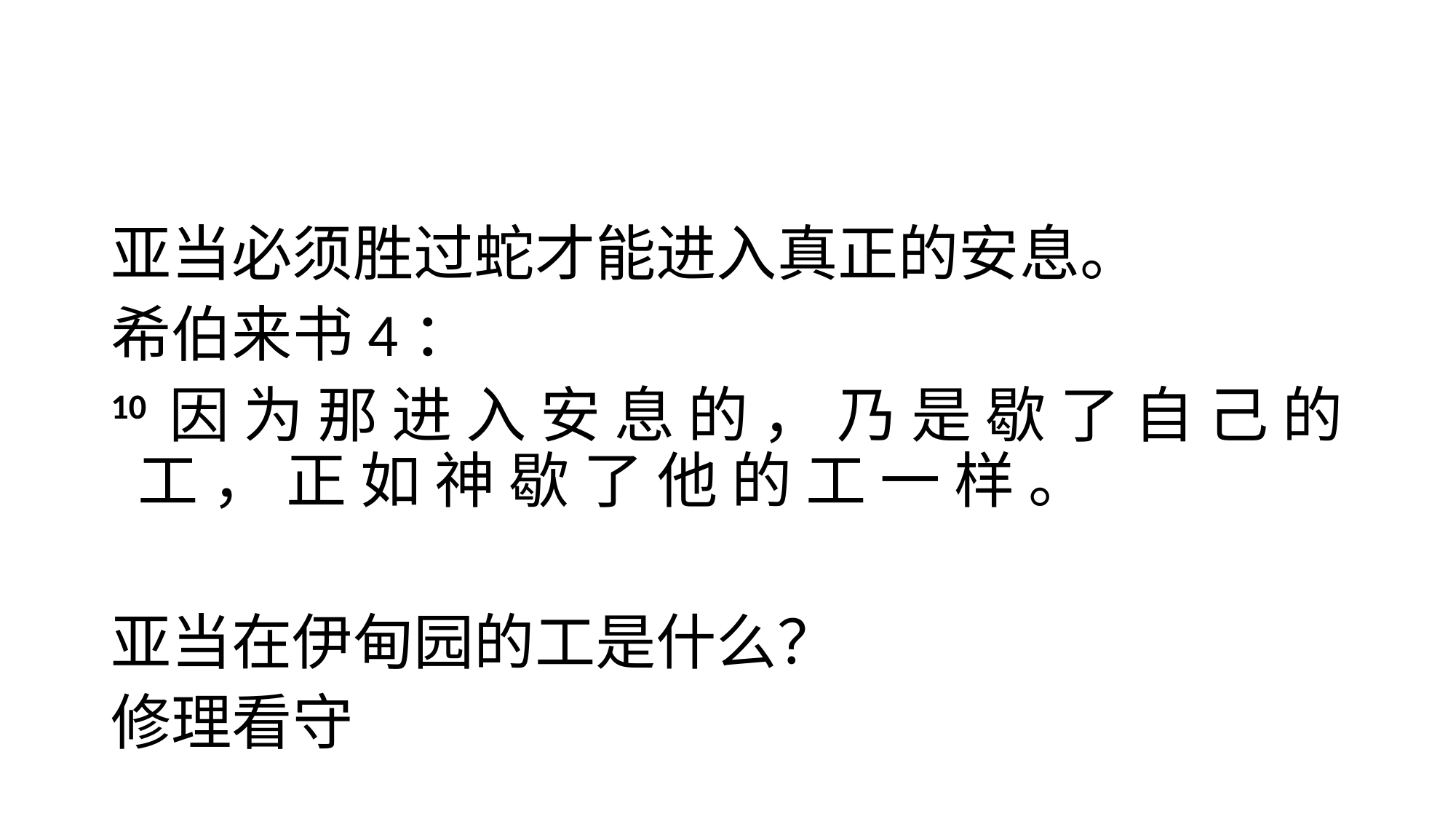

#
亚当必须胜过蛇才能进入真正的安息。
希伯来书4：
10 因 为 那 进 入 安 息 的 ， 乃 是 歇 了 自 己 的 工 ， 正 如 神 歇 了 他 的 工 一 样 。

亚当在伊甸园的工是什么？
修理看守